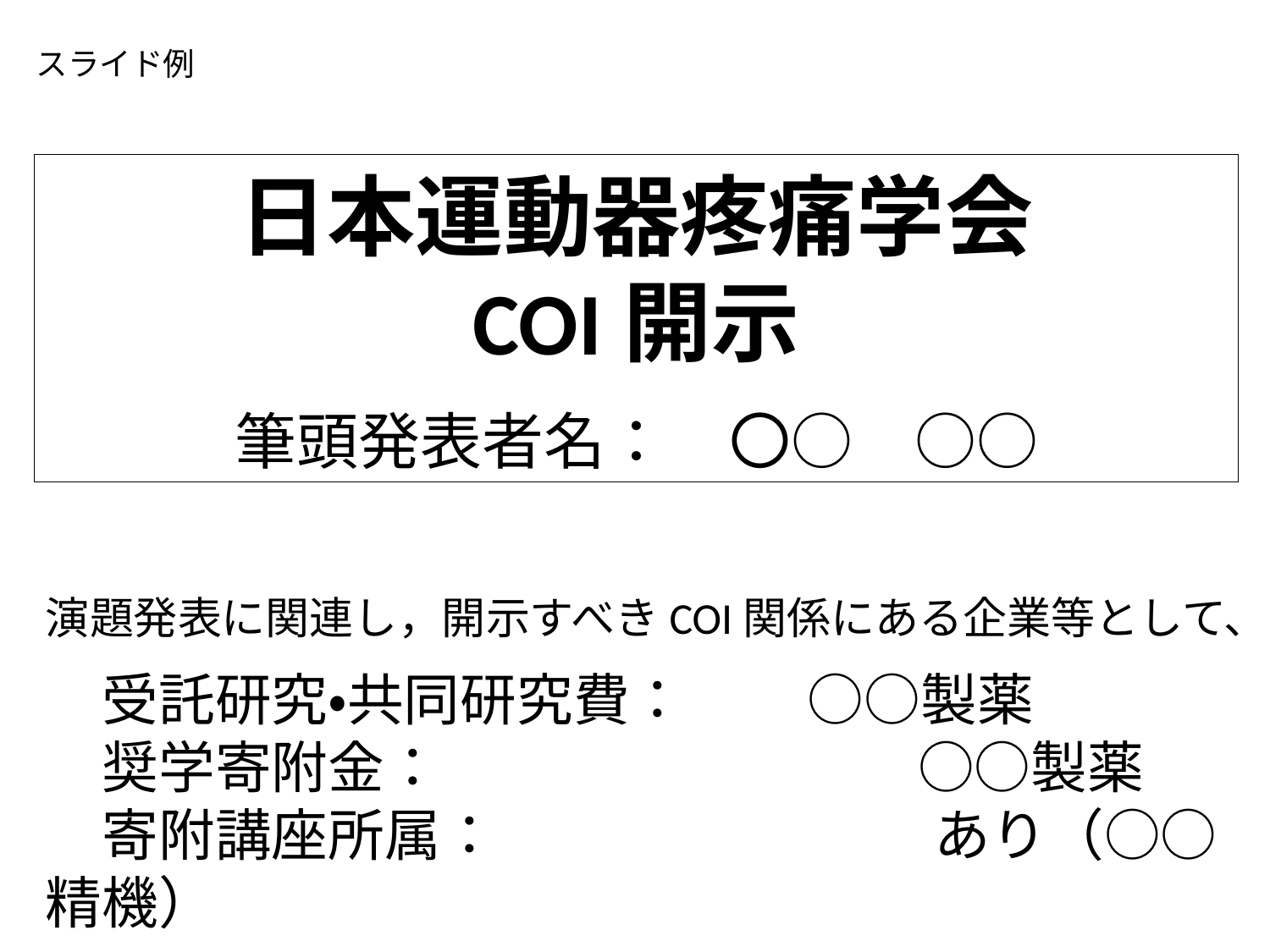

スライド例
日本運動器疼痛学会
COI開示

筆頭発表者名：　〇○　○○
演題発表に関連し，開示すべきCOI関係にある企業等として、

　受託研究・共同研究費：	○○製薬
　奨学寄附金：	　　　　　  　○○製薬
　寄附講座所属：　　　　　　	あり（○○精機）